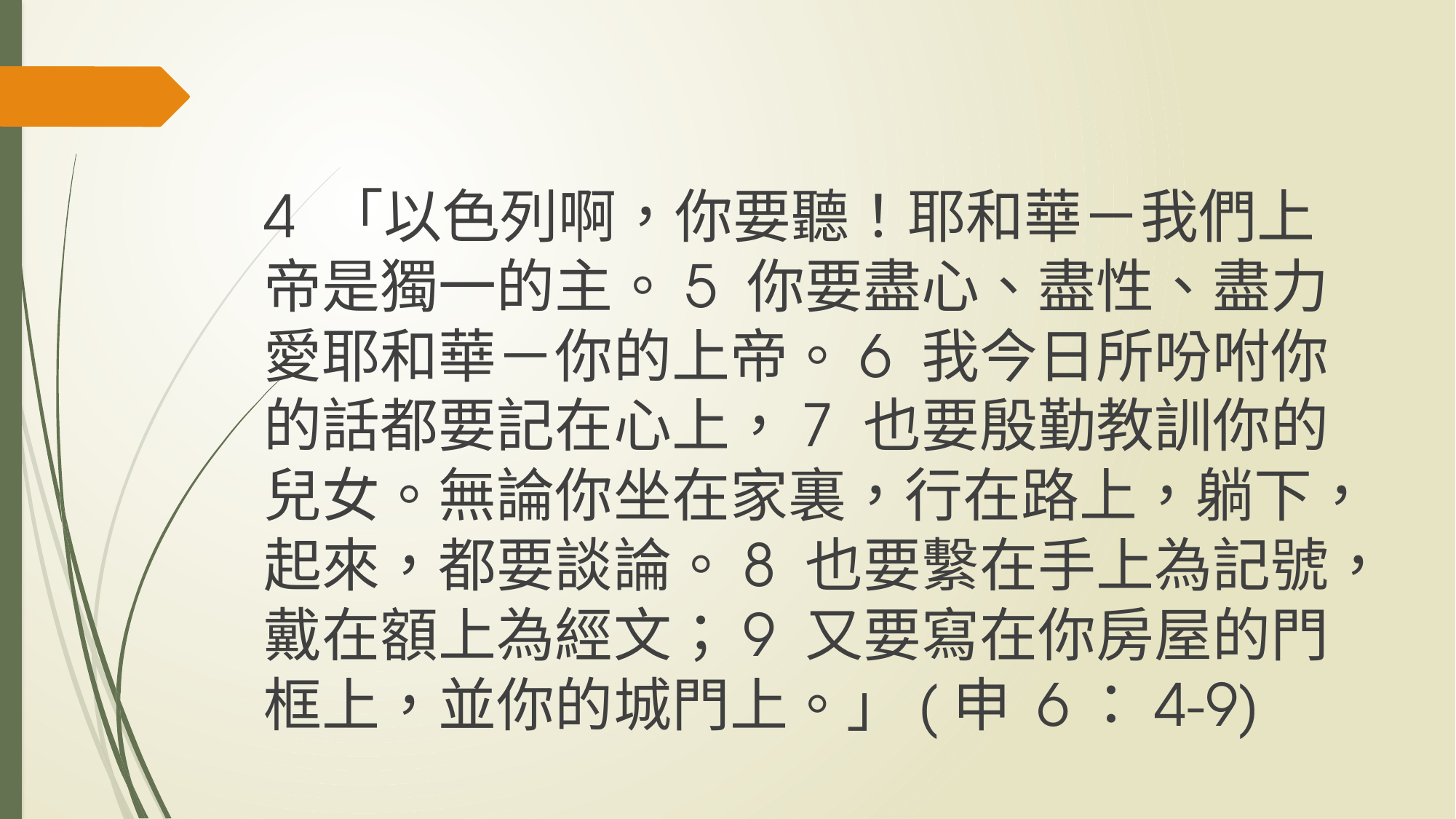

#
4 「以色列啊，你要聽！耶和華－我們上帝是獨一的主。5 你要盡心、盡性、盡力愛耶和華－你的上帝。6 我今日所吩咐你的話都要記在心上，7 也要殷勤教訓你的兒女。無論你坐在家裏，行在路上，躺下，起來，都要談論。8 也要繫在手上為記號，戴在額上為經文；9 又要寫在你房屋的門框上，並你的城門上。」(申 6：4-9)